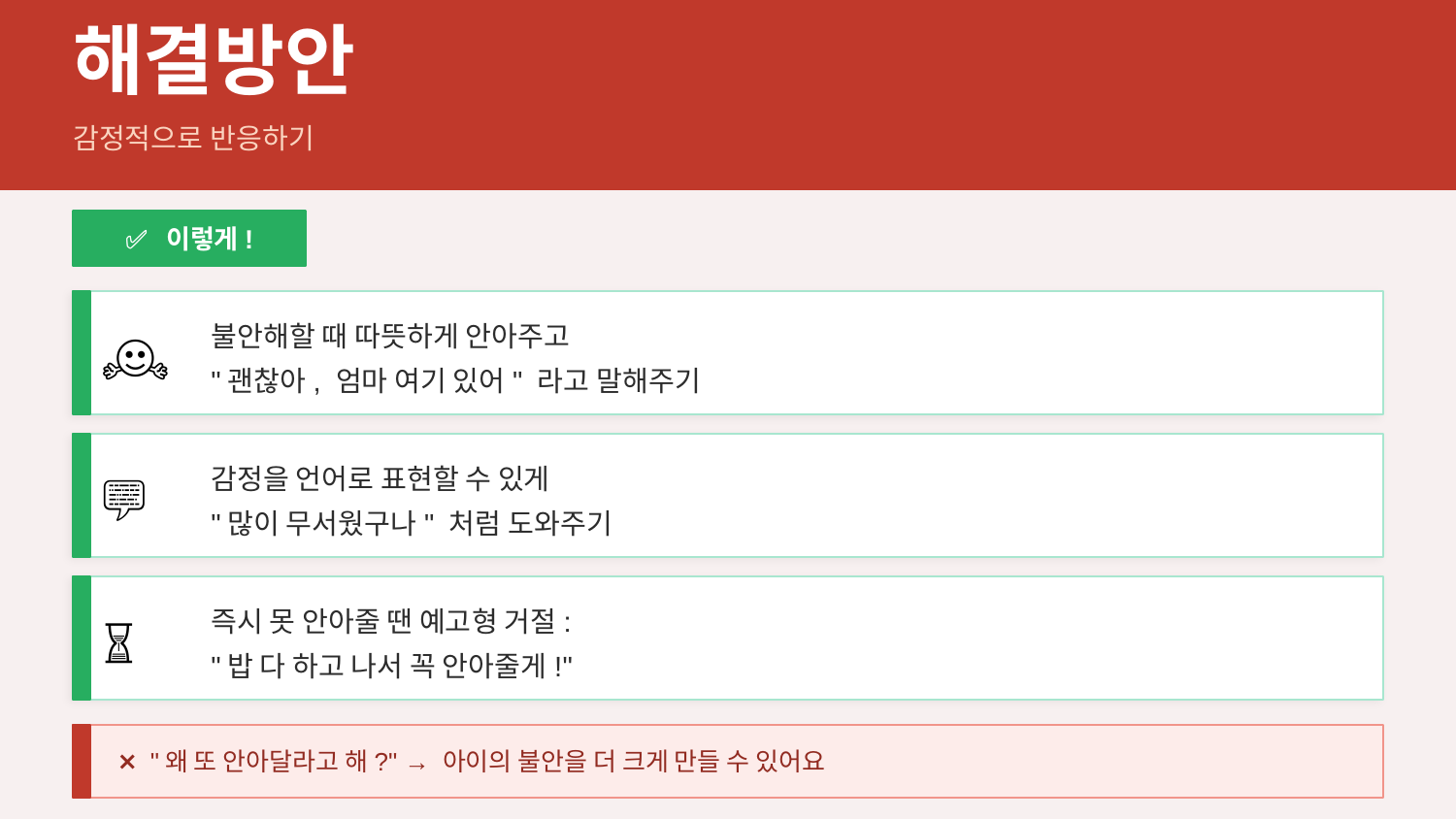

해결방안
감정적으로 반응하기

✅  이렇게!

🤗
불안해할 때 따뜻하게 안아주고
"괜찮아, 엄마 여기 있어" 라고 말해주기

💬
감정을 언어로 표현할 수 있게
"많이 무서웠구나" 처럼 도와주기

⏳
즉시 못 안아줄 땐 예고형 거절:
"밥 다 하고 나서 꼭 안아줄게!"

❌  "왜 또 안아달라고 해?" → 아이의 불안을 더 크게 만들 수 있어요